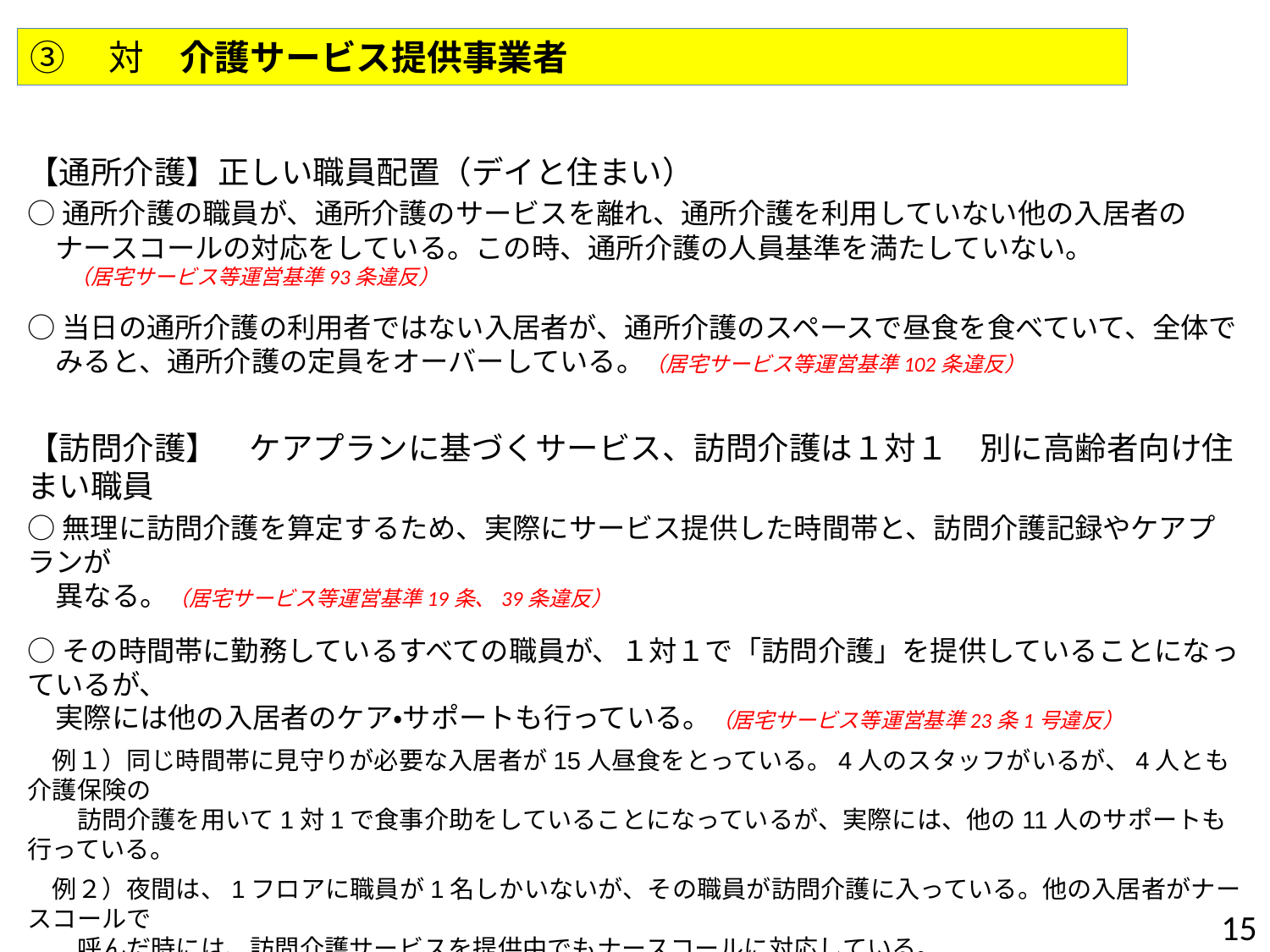

③　対　介護サービス提供事業者
【通所介護】正しい職員配置（デイと住まい）
○通所介護の職員が、通所介護のサービスを離れ、通所介護を利用していない他の入居者の
　ナースコールの対応をしている。この時、通所介護の人員基準を満たしていない。
　　（居宅サービス等運営基準93条違反）
○当日の通所介護の利用者ではない入居者が、通所介護のスペースで昼食を食べていて、全体で
　みると、通所介護の定員をオーバーしている。（居宅サービス等運営基準102条違反）

【訪問介護】　ケアプランに基づくサービス、訪問介護は１対１　別に高齢者向け住まい職員
○無理に訪問介護を算定するため、実際にサービス提供した時間帯と、訪問介護記録やケアプランが
　異なる。（居宅サービス等運営基準19条、39条違反）
○その時間帯に勤務しているすべての職員が、１対１で「訪問介護」を提供していることになっているが、
　実際には他の入居者のケア・サポートも行っている。（居宅サービス等運営基準23条1号違反）
　例１）同じ時間帯に見守りが必要な入居者が15人昼食をとっている。4人のスタッフがいるが、4人とも介護保険の
　　訪問介護を用いて1対1で食事介助をしていることになっているが、実際には、他の11人のサポートも行っている。
　例２）夜間は、1フロアに職員が1名しかいないが、その職員が訪問介護に入っている。他の入居者がナースコールで
　　呼んだ時には、訪問介護サービスを提供中でもナースコールに対応している。
15